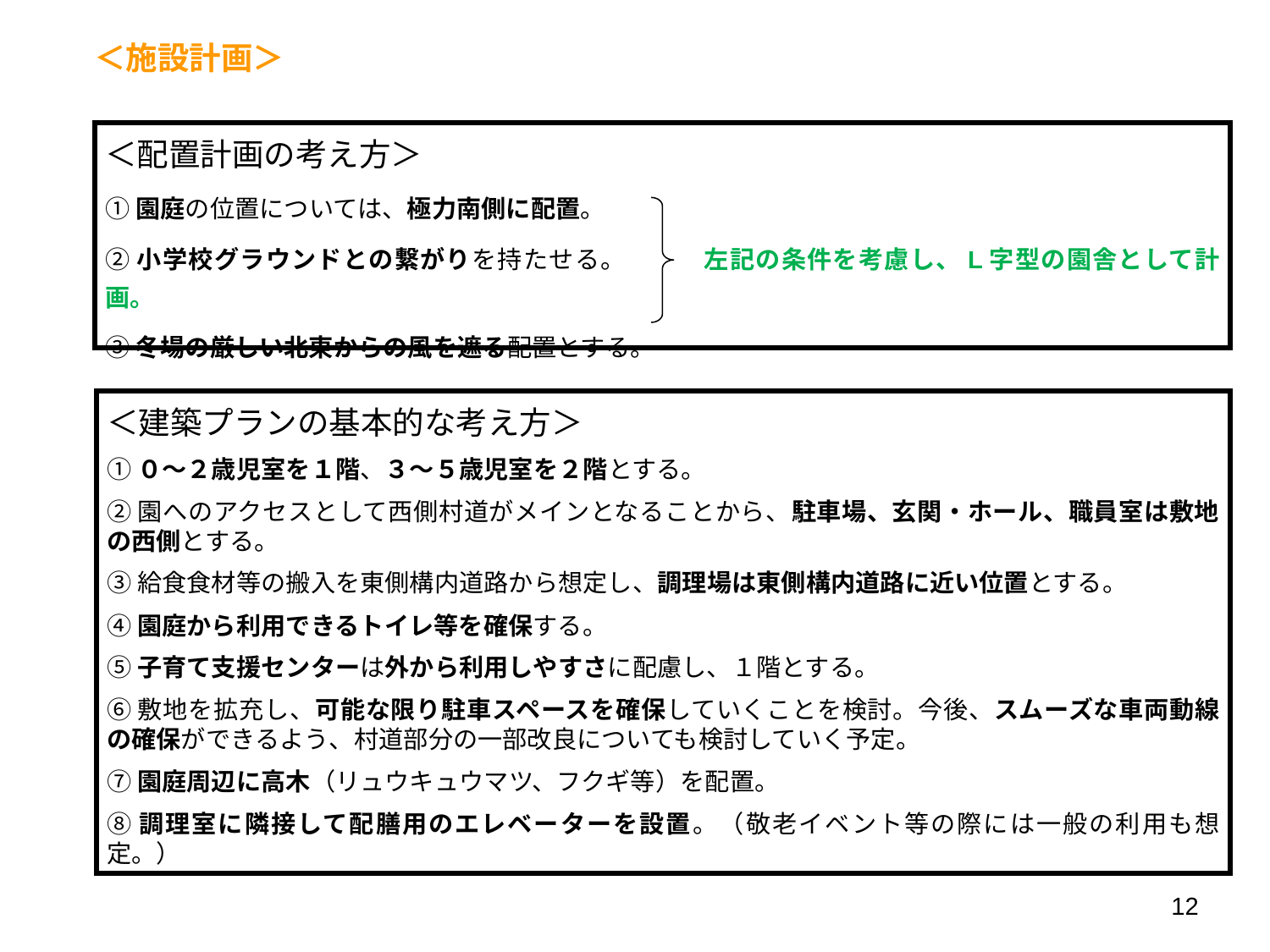

＜施設計画＞
＜配置計画の考え方＞
①園庭の位置については、極力南側に配置。
②小学校グラウンドとの繋がりを持たせる。　　    左記の条件を考慮し、L字型の園舎として計画。
③冬場の厳しい北東からの風を遮る配置とする。

＜建築プランの基本的な考え方＞
①０～２歳児室を１階、３～５歳児室を２階とする。
②園へのアクセスとして西側村道がメインとなることから、駐車場、玄関・ホール、職員室は敷地の西側とする。
③給食食材等の搬入を東側構内道路から想定し、調理場は東側構内道路に近い位置とする。
④園庭から利用できるトイレ等を確保する。
⑤子育て支援センターは外から利用しやすさに配慮し、１階とする。
⑥敷地を拡充し、可能な限り駐車スペースを確保していくことを検討。今後、スムーズな車両動線の確保ができるよう、村道部分の一部改良についても検討していく予定。
⑦園庭周辺に高木（リュウキュウマツ、フクギ等）を配置。
⑧調理室に隣接して配膳用のエレベーターを設置。（敬老イベント等の際には一般の利用も想定。）

12